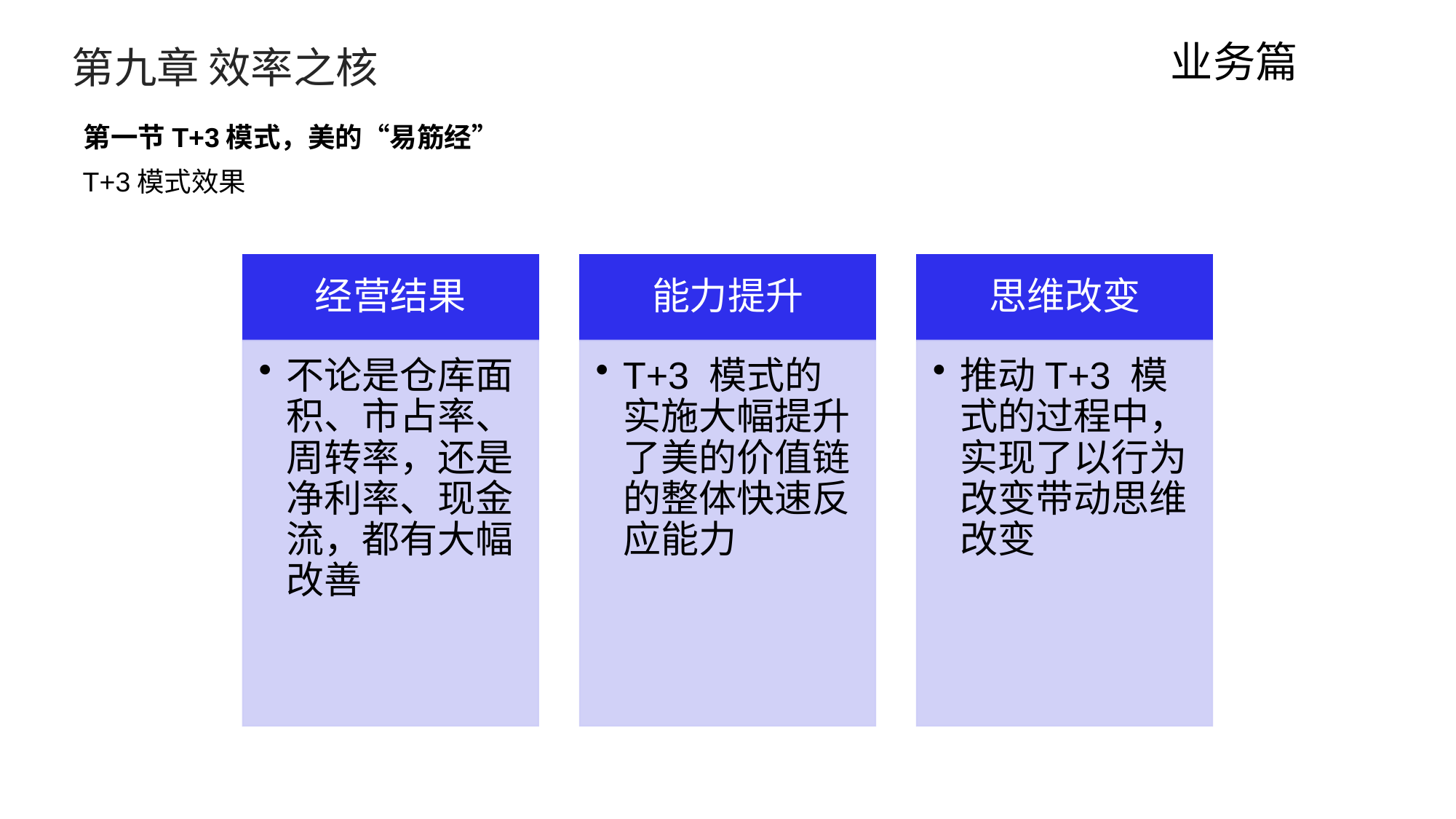

业务篇
第九章 效率之核
第一节T+3模式，美的“易筋经”
T+3模式效果
经营结果
不论是仓库面积、市占率、周转率，还是净利率、现金流，都有大幅改善
能力提升
T+3 模式的实施大幅提升了美的价值链的整体快速反应能力
思维改变
推动T+3 模式的过程中，实现了以行为改变带动思维改变